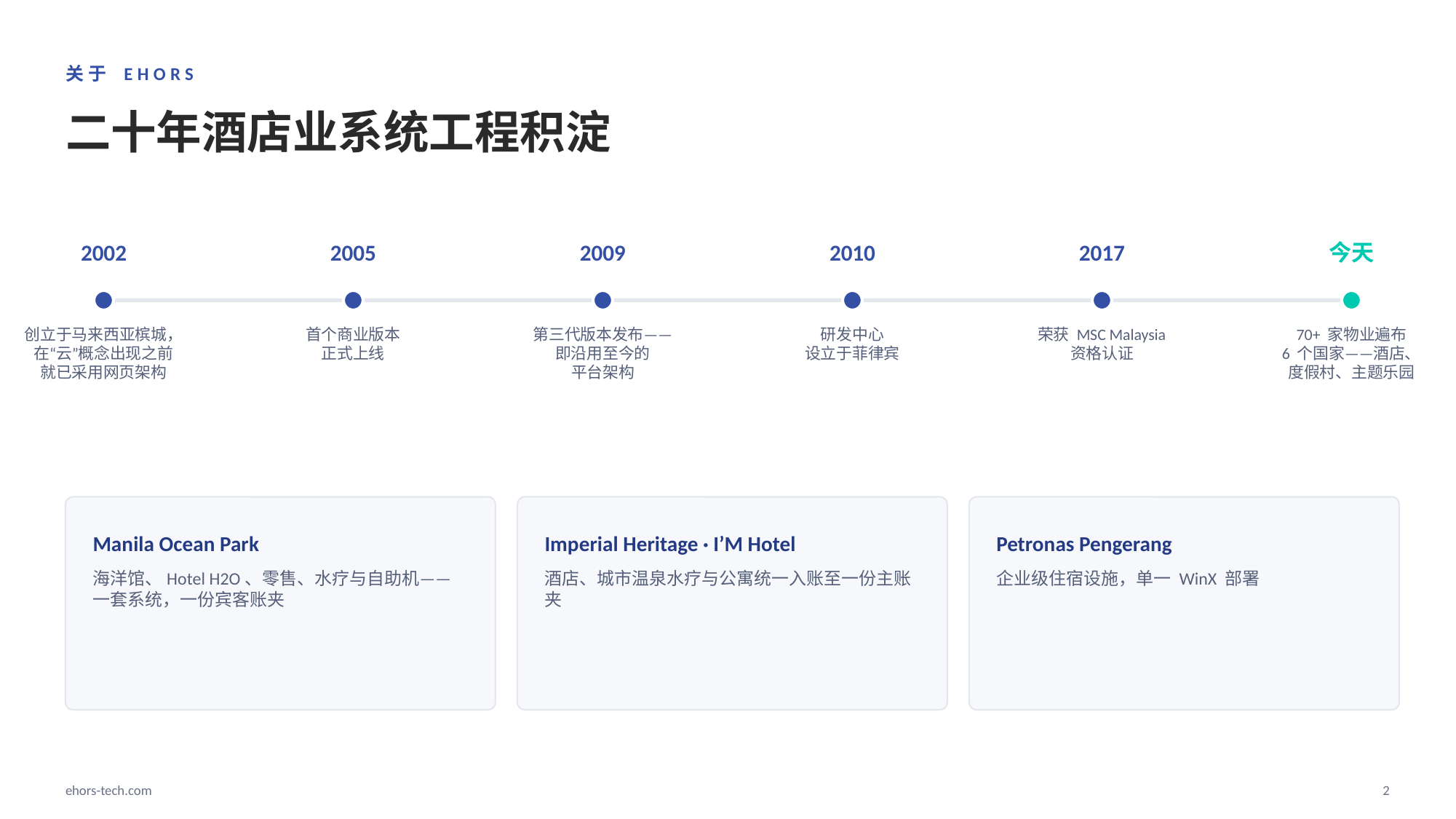

关于 EHORS
二十年酒店业系统工程积淀
2002
2005
2009
2010
2017
今天

创立于马来西亚槟城，
在“云”概念出现之前
就已采用网页架构
首个商业版本
正式上线
第三代版本发布——
即沿用至今的
平台架构
研发中心
设立于菲律宾
荣获 MSC Malaysia
资格认证
70+ 家物业遍布
6 个国家——酒店、
度假村、主题乐园

Manila Ocean Park
Imperial Heritage · I’M Hotel
Petronas Pengerang
海洋馆、Hotel H2O、零售、水疗与自助机——一套系统，一份宾客账夹
酒店、城市温泉水疗与公寓统一入账至一份主账夹
企业级住宿设施，单一 WinX 部署
ehors-tech.com
2